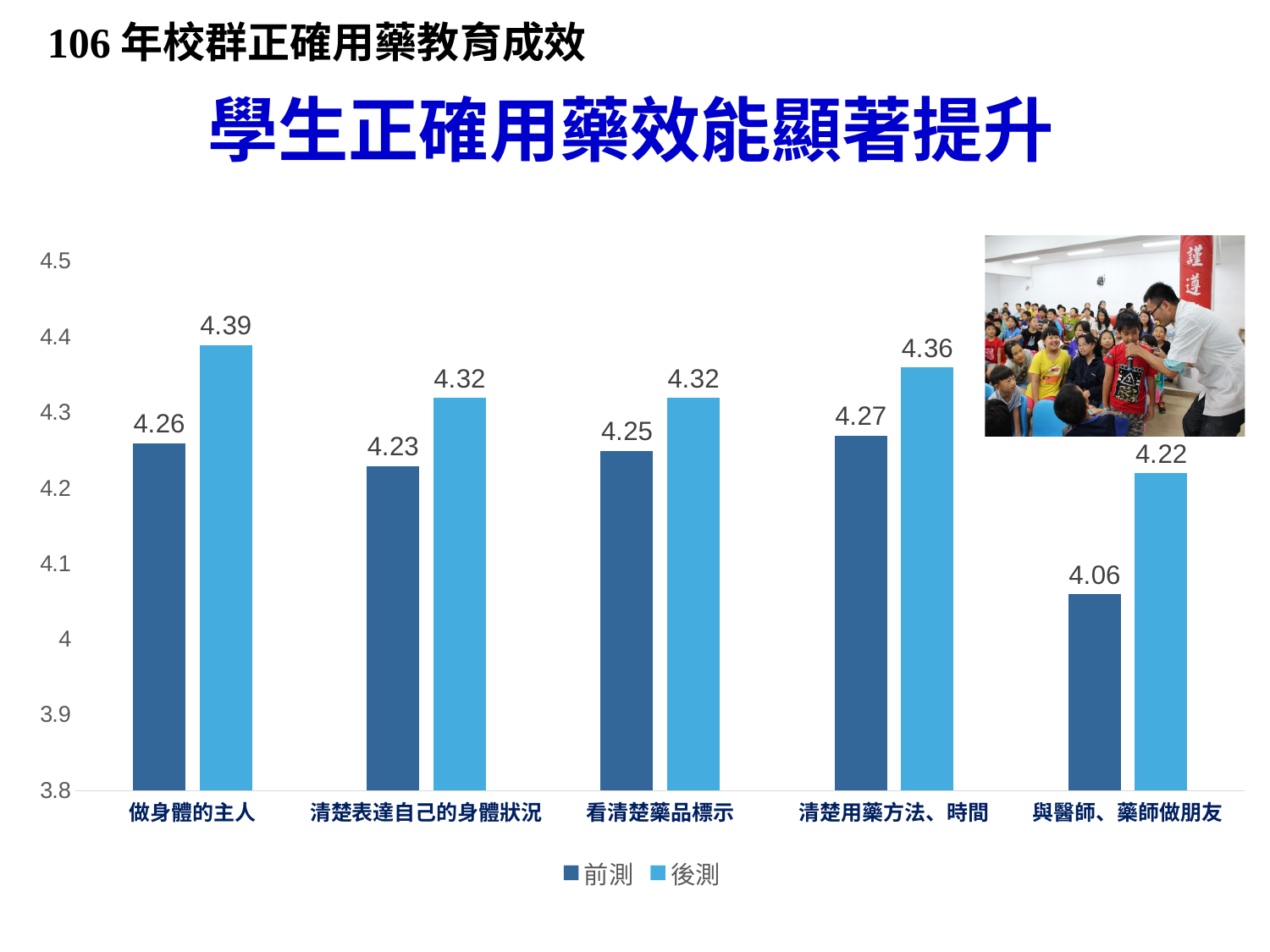

106年校群正確用藥教育成效
# 學生正確用藥效能顯著提升

### Chart

| Category | 前測 | 後測 |
|---|---|---|
| 做身體的主人 | 4.26 | 4.39 |
| 清楚表達自己的身體狀況 | 4.23 | 4.32 |
| 看清楚藥品標示 | 4.25 | 4.32 |
| 清楚用藥方法、時間 | 4.27 | 4.36 |
| 與醫師、藥師做朋友 | 4.06 | 4.22 |